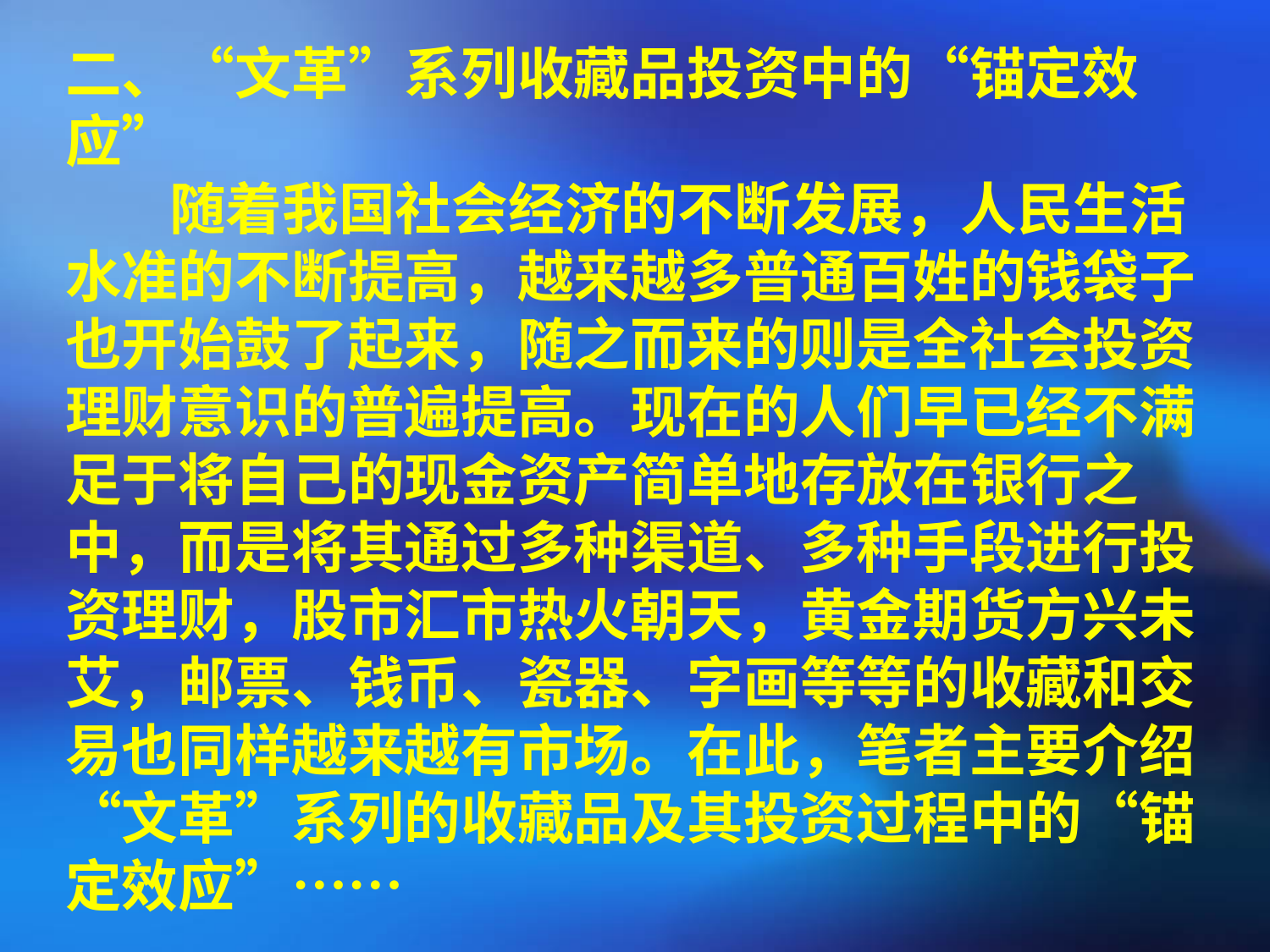

二、“文革”系列收藏品投资中的“锚定效应”
       随着我国社会经济的不断发展，人民生活水准的不断提高，越来越多普通百姓的钱袋子也开始鼓了起来，随之而来的则是全社会投资理财意识的普遍提高。现在的人们早已经不满足于将自己的现金资产简单地存放在银行之中，而是将其通过多种渠道、多种手段进行投资理财，股市汇市热火朝天，黄金期货方兴未艾，邮票、钱币、瓷器、字画等等的收藏和交易也同样越来越有市场。在此，笔者主要介绍“文革”系列的收藏品及其投资过程中的“锚定效应”……